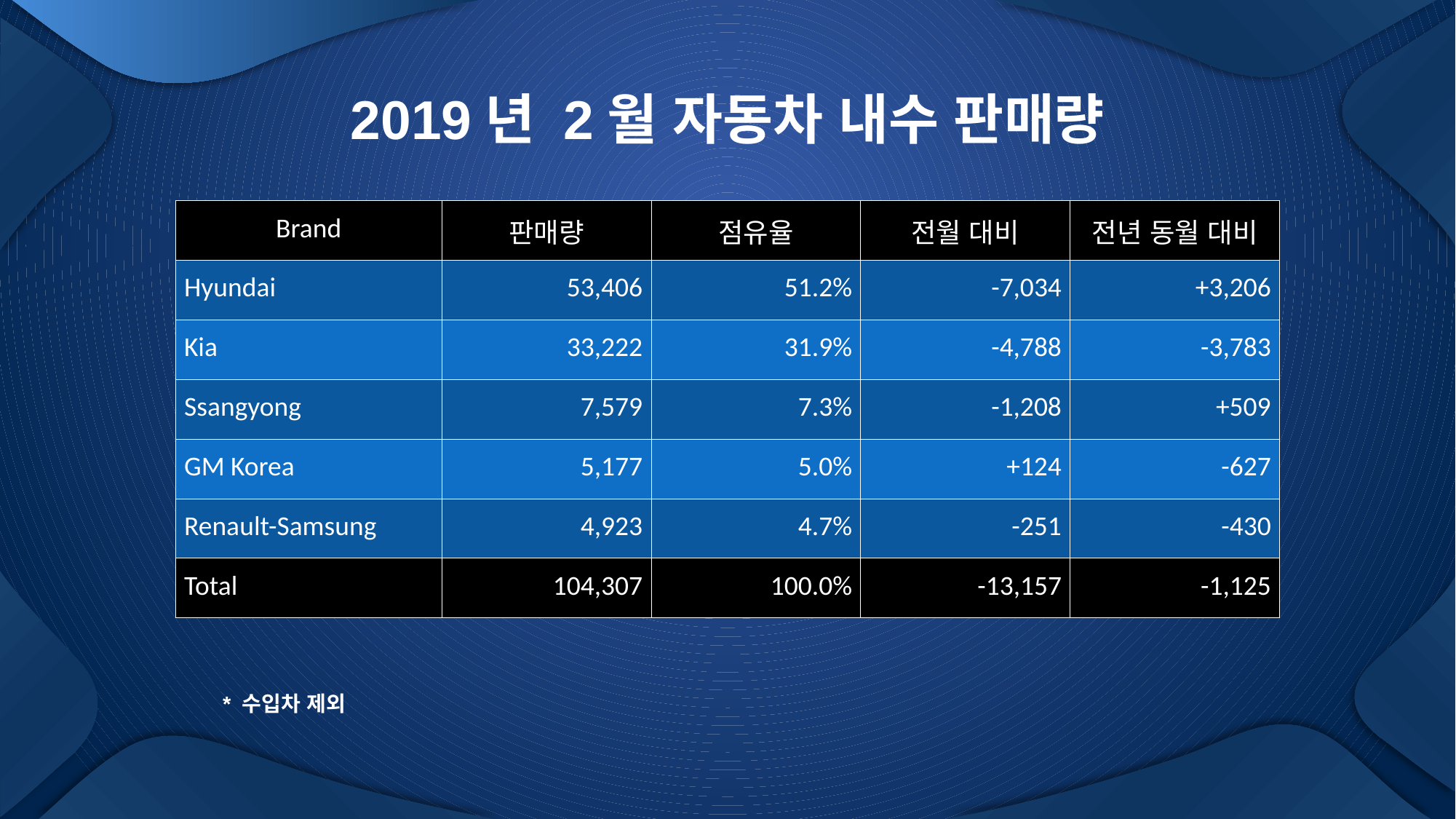

# 2019년 2월 자동차 내수 판매량
| Brand | 판매량 | 점유율 | 전월 대비 | 전년 동월 대비 |
| --- | --- | --- | --- | --- |
| Hyundai | 53,406 | 51.2% | -7,034 | +3,206 |
| Kia | 33,222 | 31.9% | -4,788 | -3,783 |
| Ssangyong | 7,579 | 7.3% | -1,208 | +509 |
| GM Korea | 5,177 | 5.0% | +124 | -627 |
| Renault-Samsung | 4,923 | 4.7% | -251 | -430 |
| Total | 104,307 | 100.0% | -13,157 | -1,125 |
* 수입차 제외